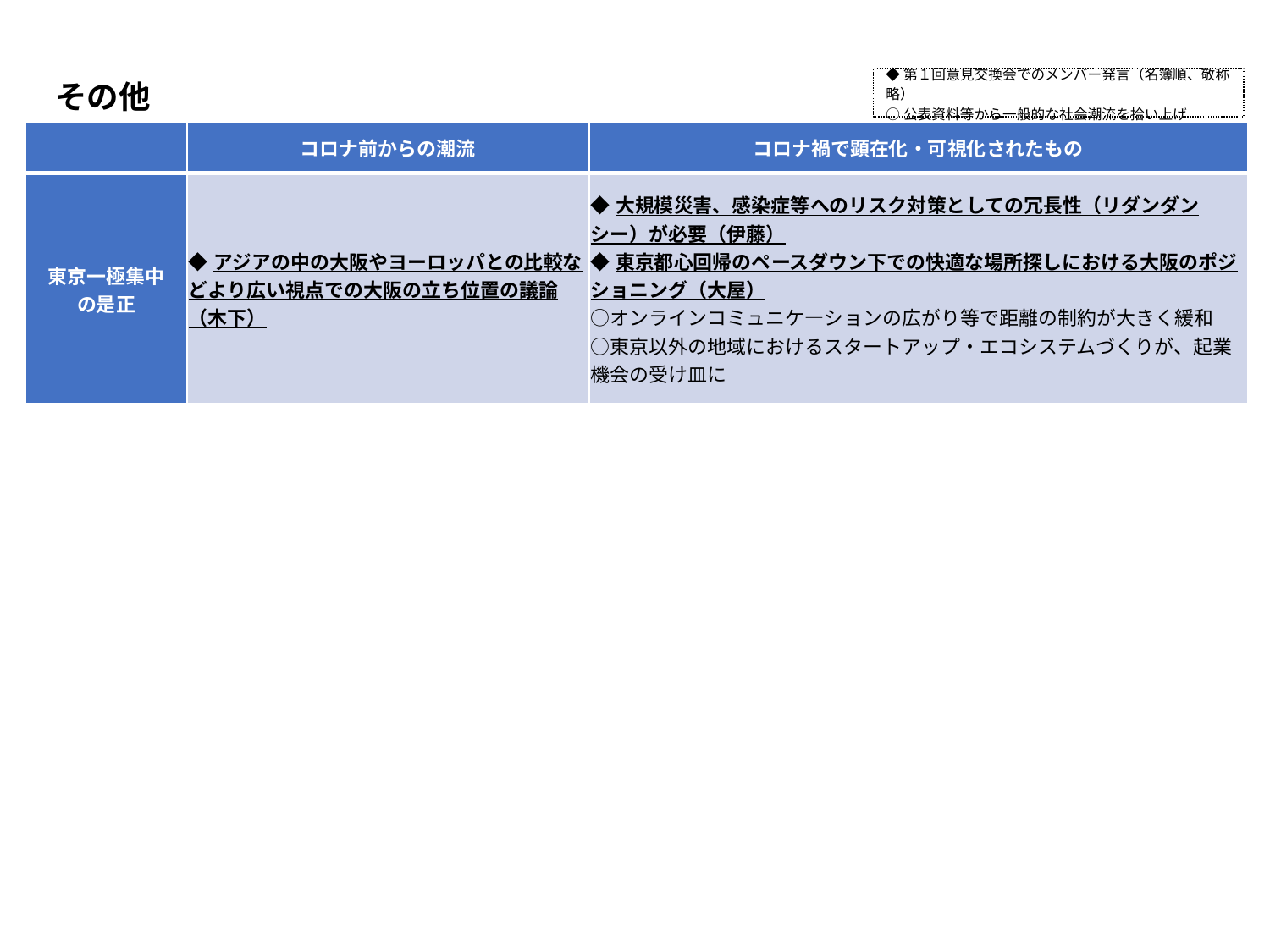

◆第１回意見交換会でのメンバー発言（名簿順、敬称略）
○公表資料等から一般的な社会潮流を拾い上げ
その他
|  | コロナ前からの潮流 | コロナ禍で顕在化・可視化されたもの |
| --- | --- | --- |
| 東京一極集中 の是正 | ◆アジアの中の大阪やヨーロッパとの比較などより広い視点での大阪の立ち位置の議論（木下） | ◆大規模災害、感染症等へのリスク対策としての冗長性（リダンダンシー）が必要（伊藤） ◆東京都心回帰のペースダウン下での快適な場所探しにおける大阪のポジショニング（大屋） ○オンラインコミュニケ―ションの広がり等で距離の制約が大きく緩和 ○東京以外の地域におけるスタートアップ・エコシステムづくりが、起業機会の受け皿に |